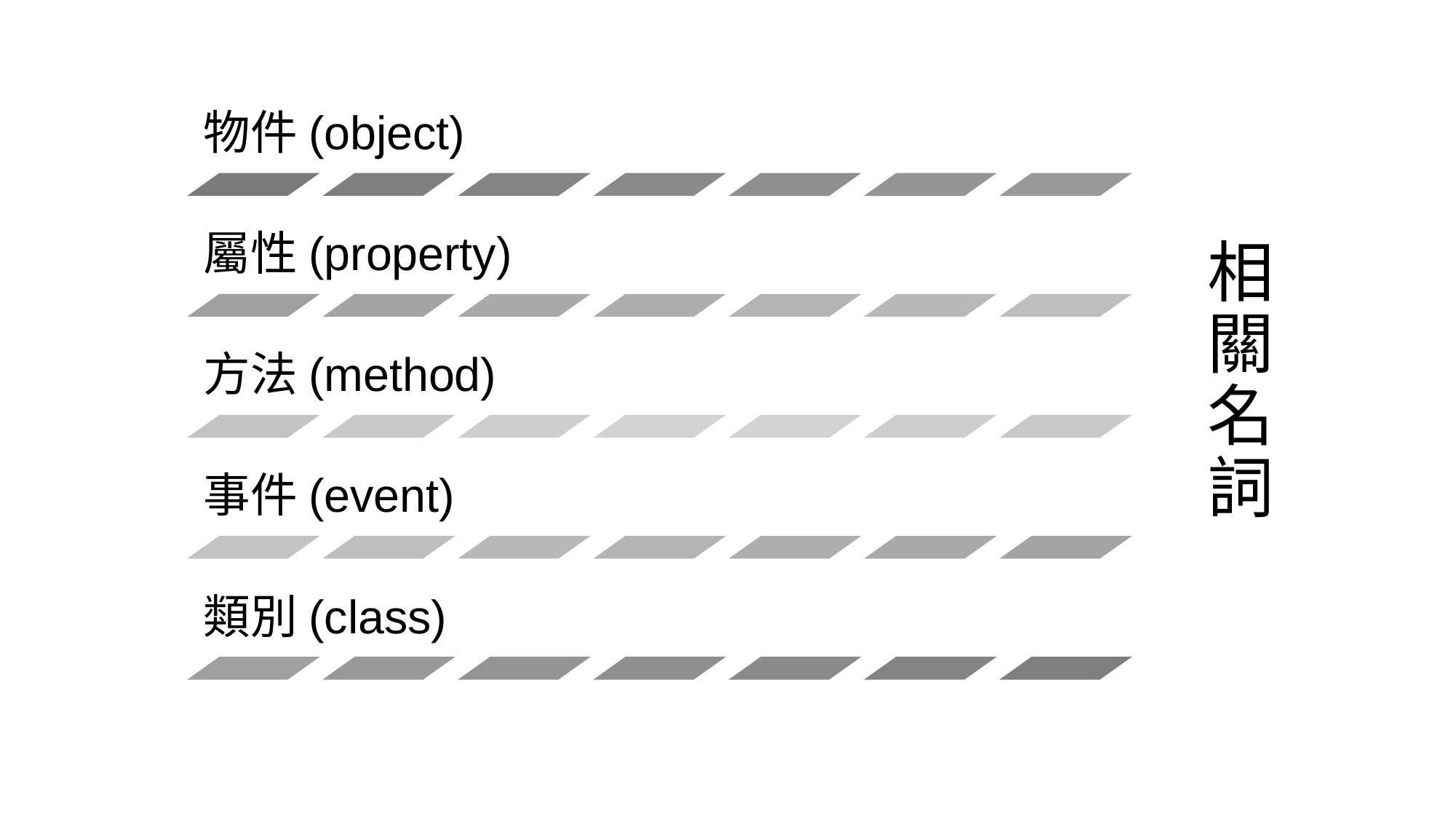

物件(object)
屬性(property)
方法(method)
事件(event)
類別(class)
# 相關名詞